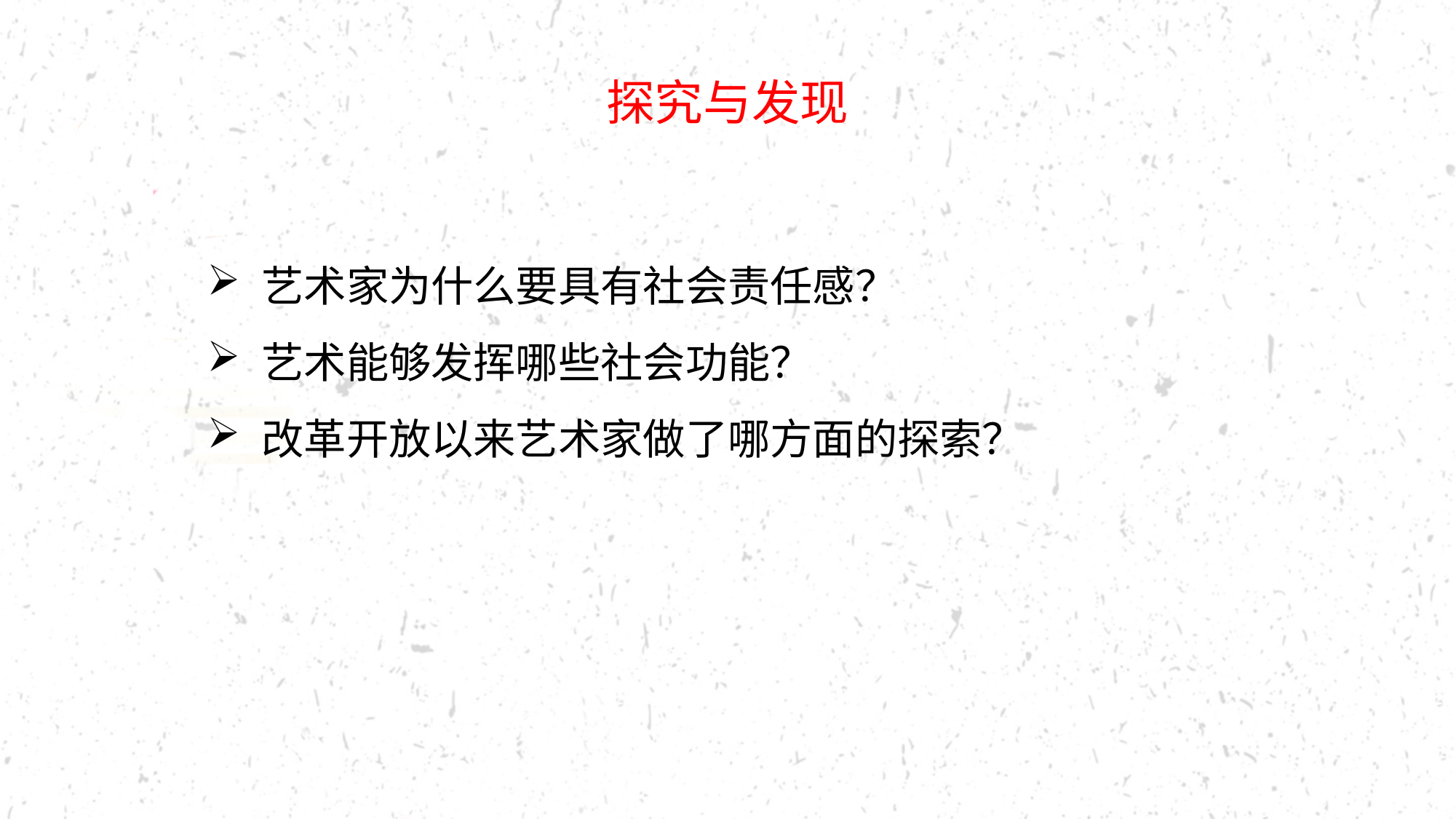

# 探究与发现
艺术家为什么要具有社会责任感？
艺术能够发挥哪些社会功能？
改革开放以来艺术家做了哪方面的探索？